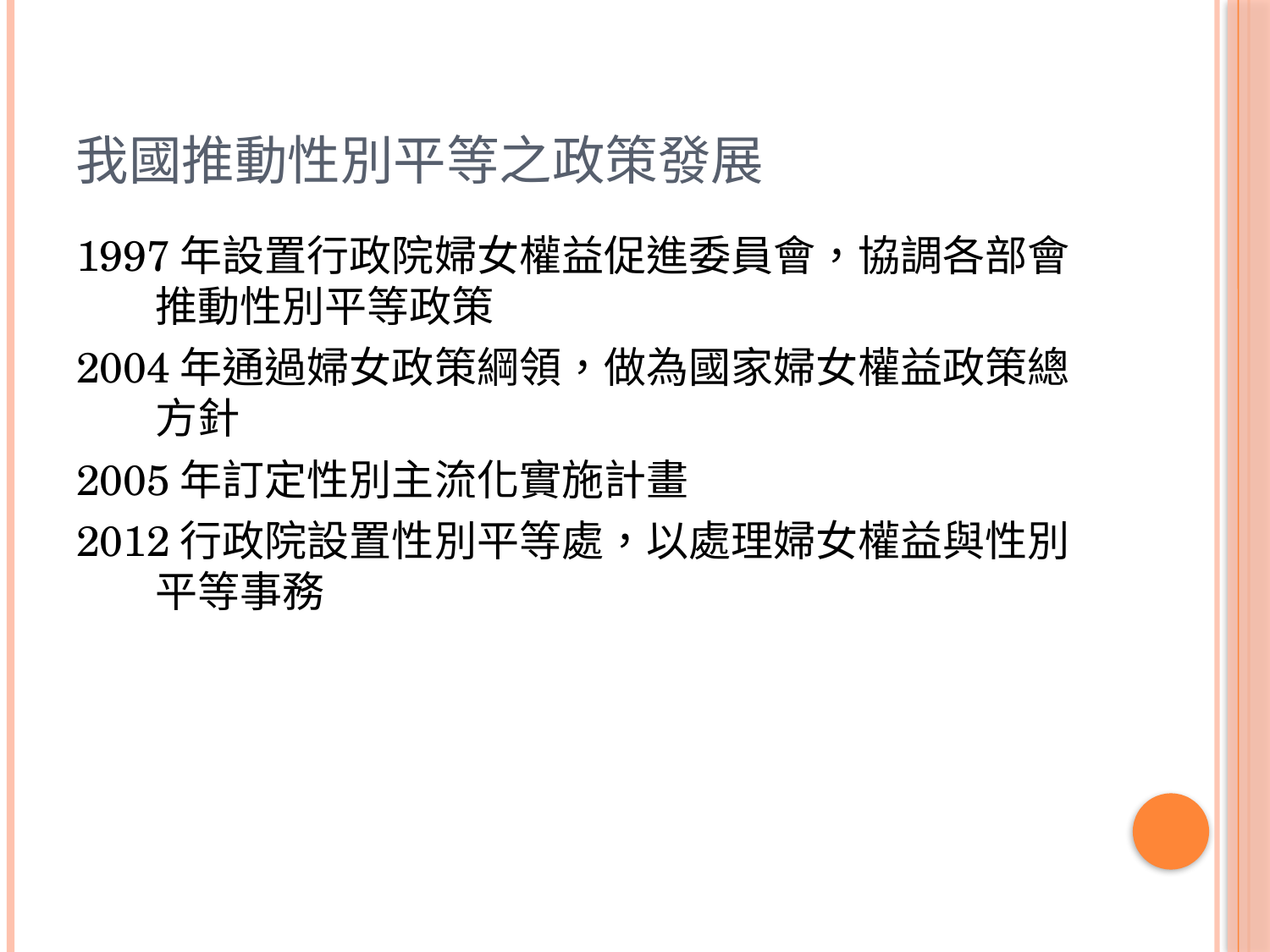

# 我國推動性別平等之政策發展
1997年設置行政院婦女權益促進委員會，協調各部會推動性別平等政策
2004年通過婦女政策綱領，做為國家婦女權益政策總方針
2005年訂定性別主流化實施計畫
2012行政院設置性別平等處，以處理婦女權益與性別平等事務